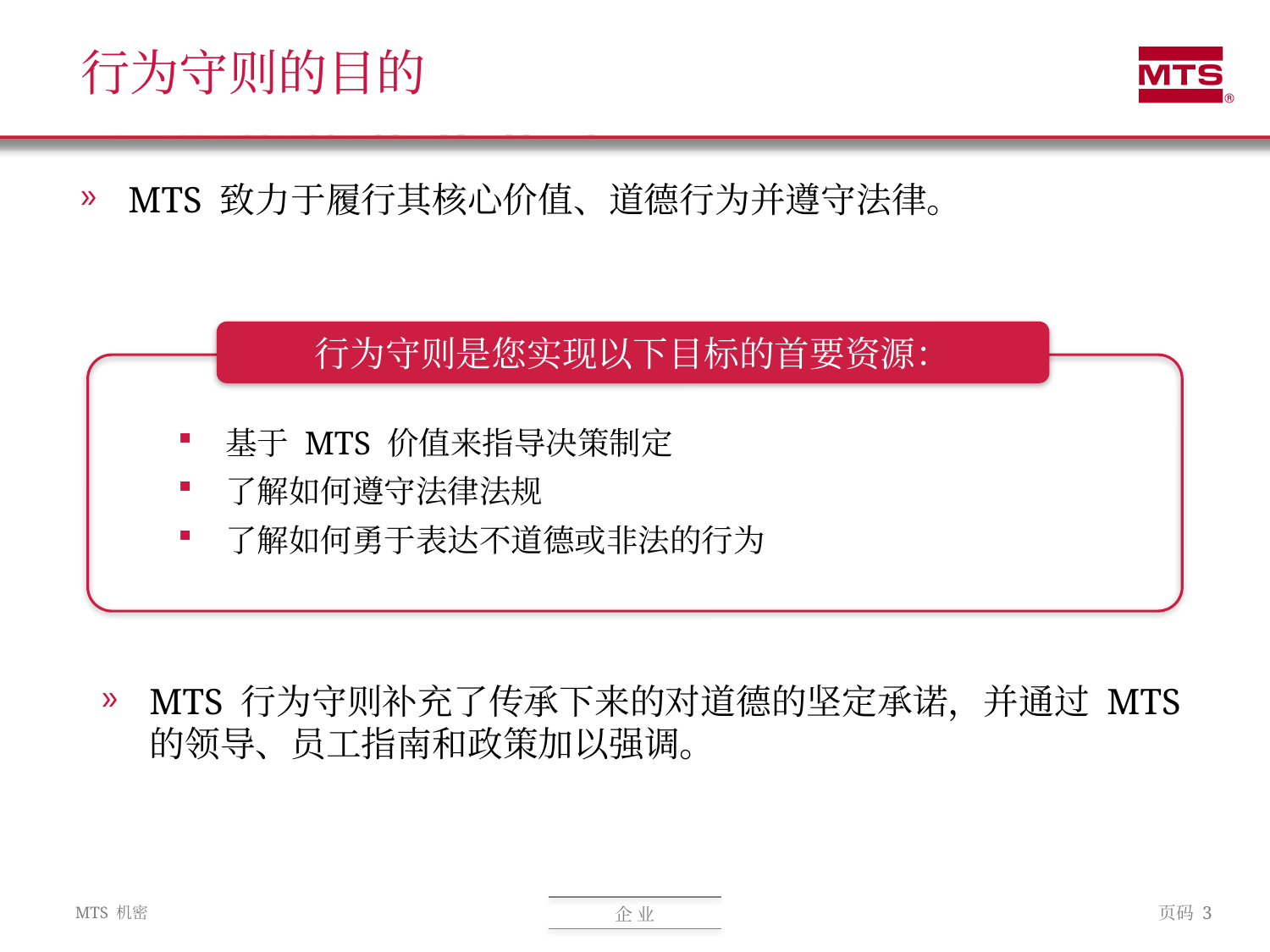

# 行为守则的目的
MTS 致力于履行其核心价值、道德行为并遵守法律。
行为守则是您实现以下目标的首要资源：

基于 MTS 价值来指导决策制定
了解如何遵守法律法规
了解如何勇于表达不道德或非法的行为
MTS 行为守则补充了传承下来的对道德的坚定承诺，并通过 MTS 的领导、员工指南和政策加以强调。